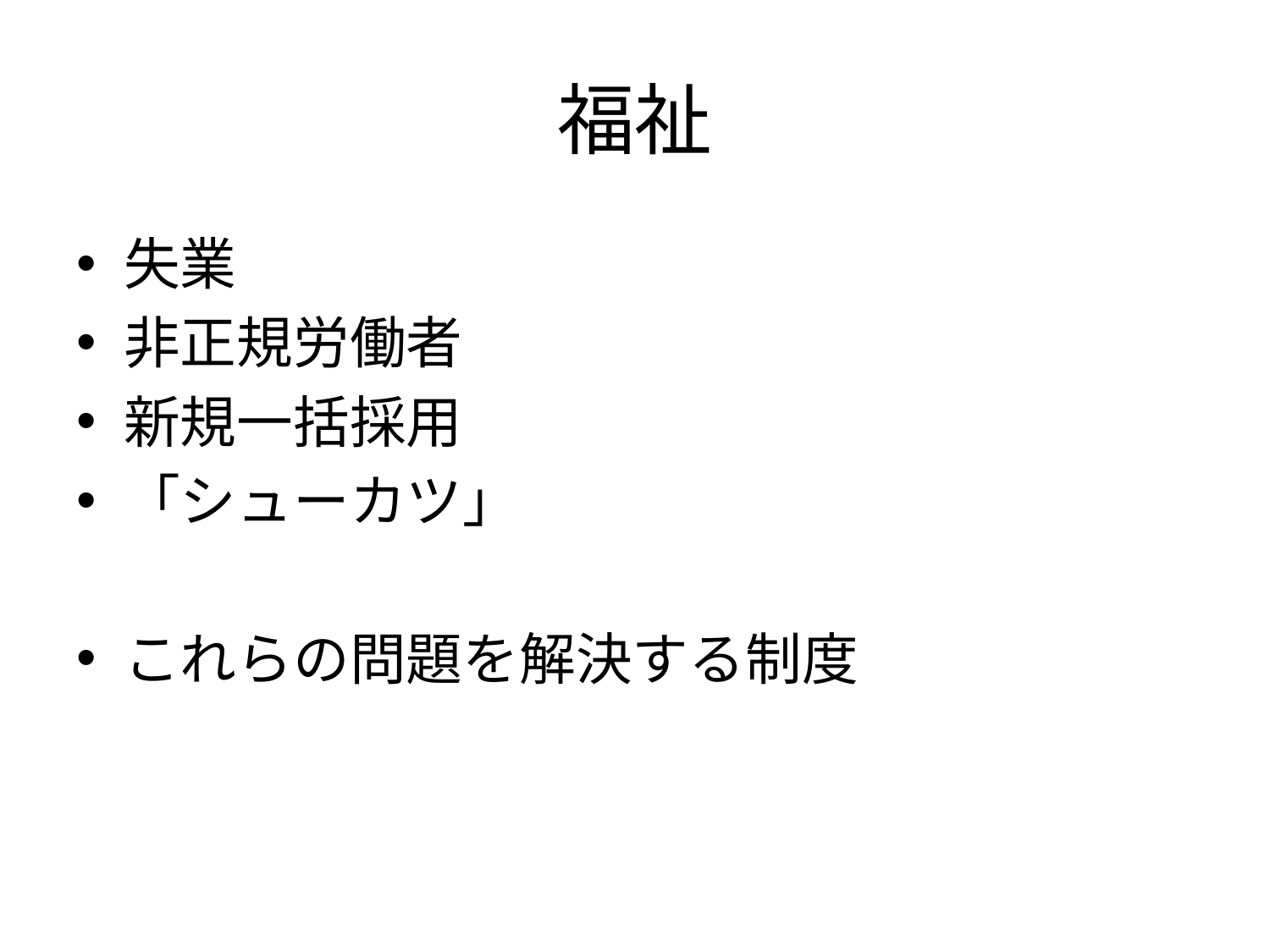

# 福祉
失業
非正規労働者
新規一括採用
「シューカツ」

これらの問題を解決する制度